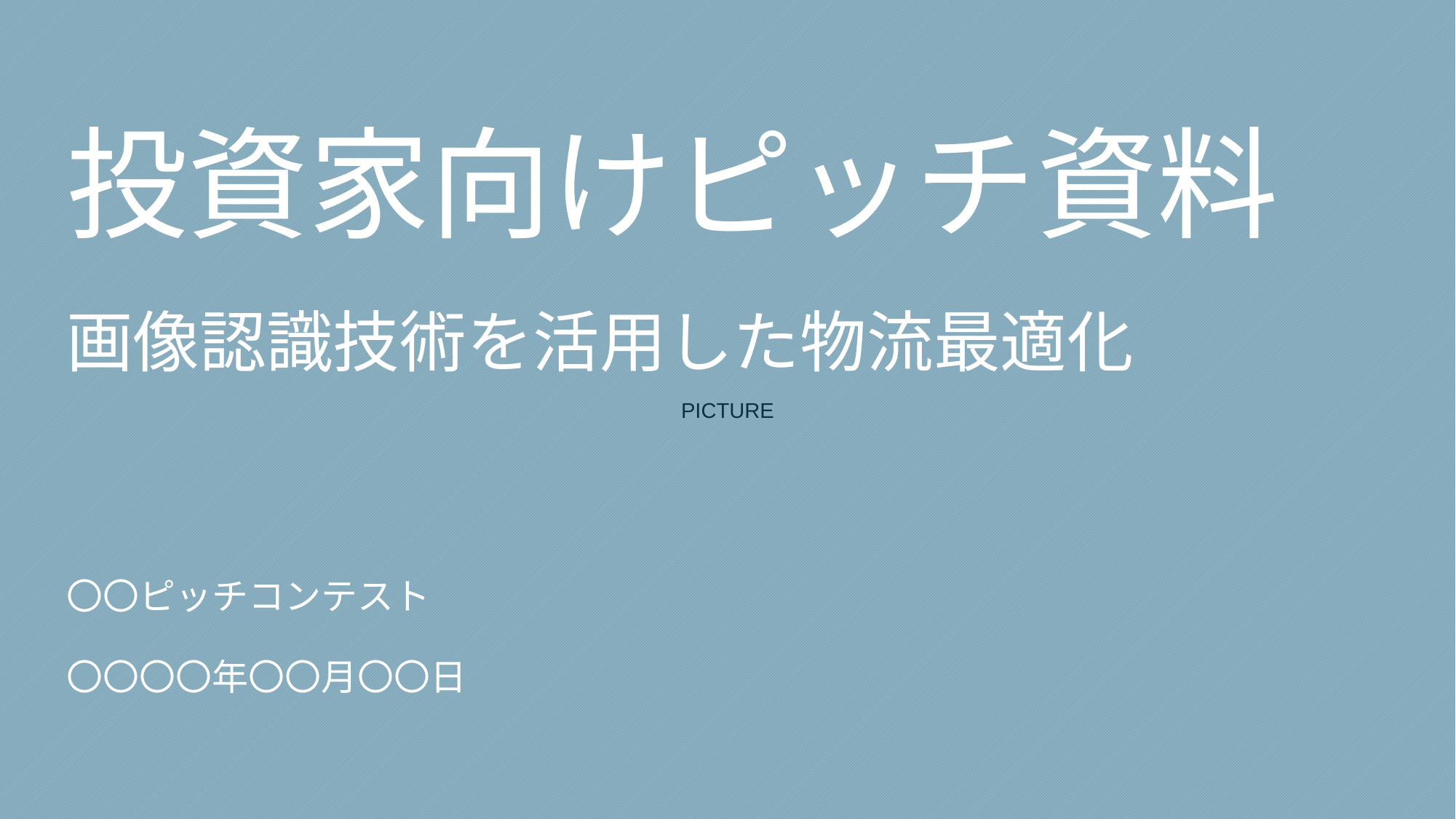

PICTURE

投資家向けピッチ資料
画像認識技術を活用した物流最適化
〇〇ピッチコンテスト
〇〇〇〇年〇〇月〇〇日